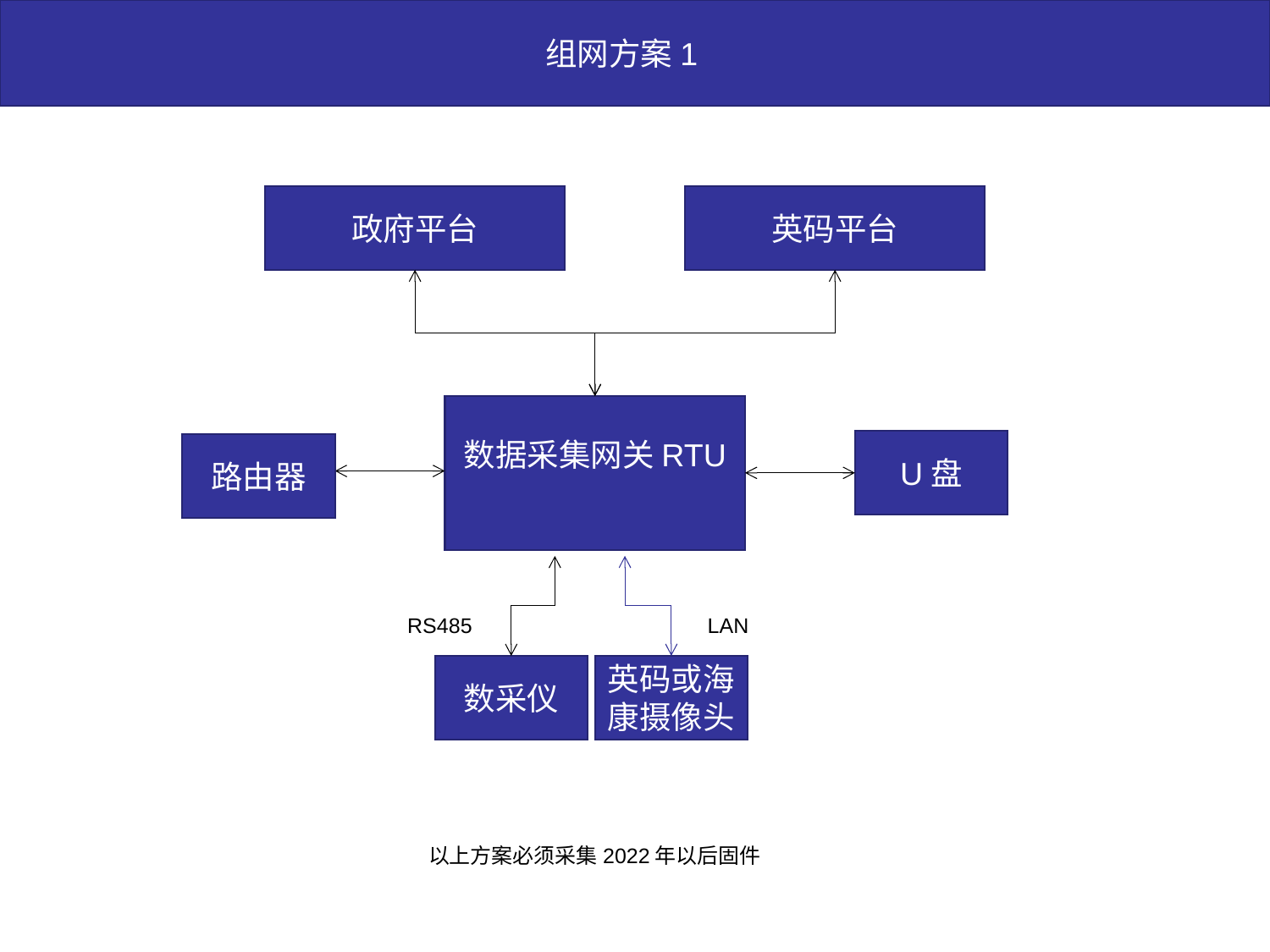

组网方案1
政府平台
英码平台
数据采集网关RTU

U盘
路由器
LAN
RS485
英码或海康摄像头
数采仪
以上方案必须采集2022年以后固件